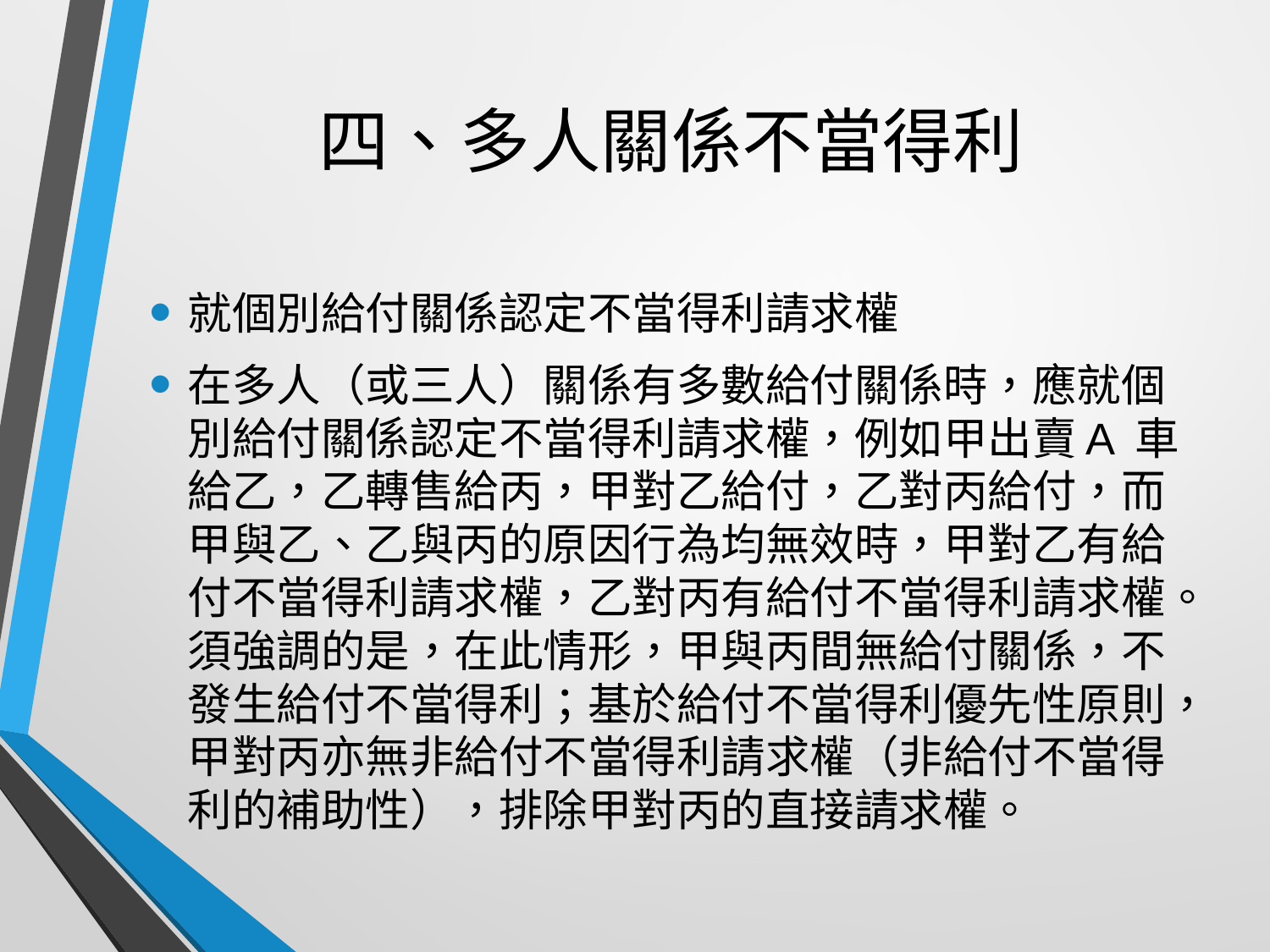

# 四、多人關係不當得利
就個別給付關係認定不當得利請求權
在多人（或三人）關係有多數給付關係時，應就個別給付關係認定不當得利請求權，例如甲出賣A 車給乙，乙轉售給丙，甲對乙給付，乙對丙給付，而甲與乙、乙與丙的原因行為均無效時，甲對乙有給付不當得利請求權，乙對丙有給付不當得利請求權。須強調的是，在此情形，甲與丙間無給付關係，不發生給付不當得利；基於給付不當得利優先性原則，甲對丙亦無非給付不當得利請求權（非給付不當得利的補助性），排除甲對丙的直接請求權。